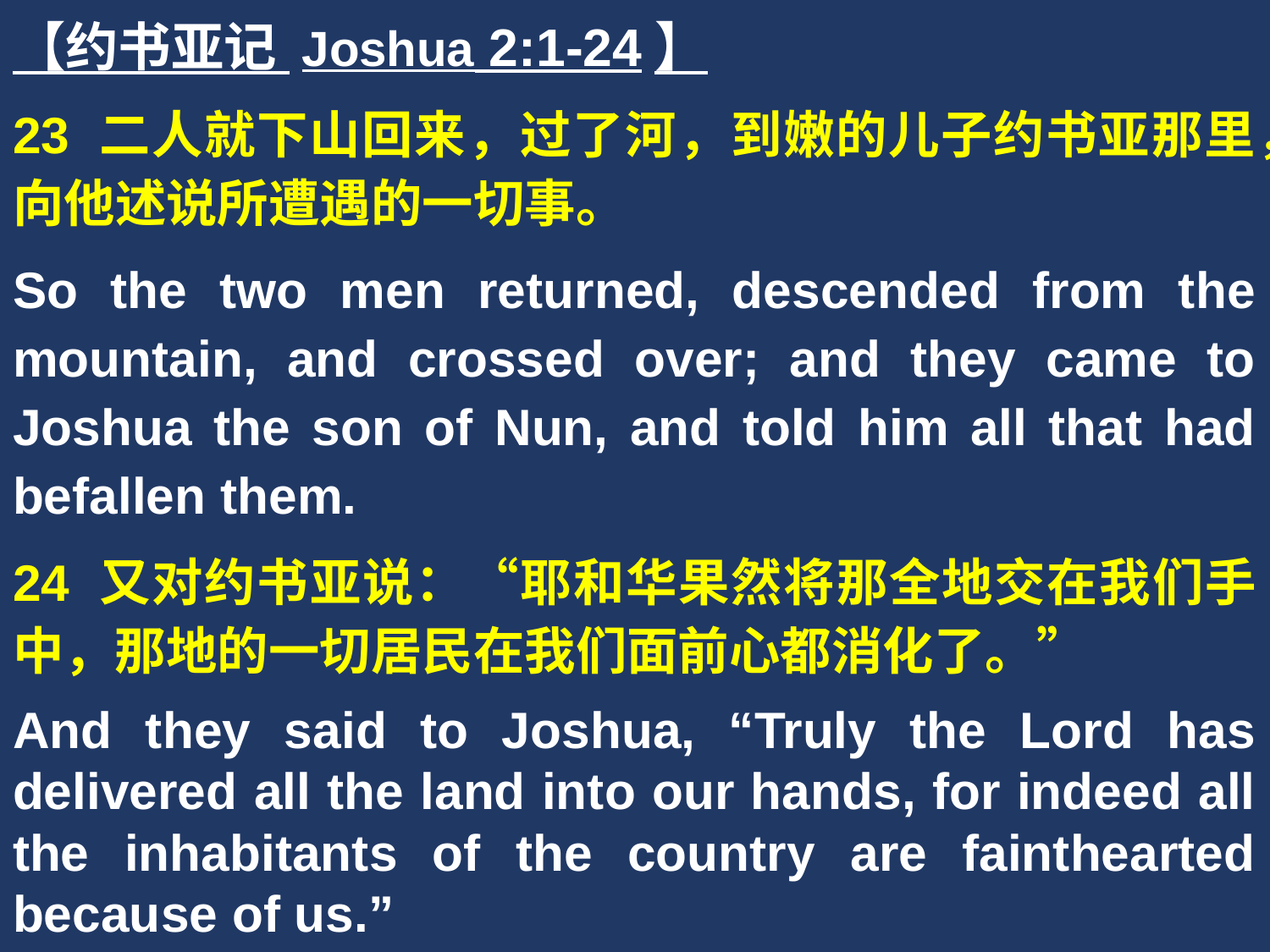

【约书亚记 Joshua 2:1-24】
23 二人就下山回来，过了河，到嫩的儿子约书亚那里，向他述说所遭遇的一切事。
So the two men returned, descended from the mountain, and crossed over; and they came to Joshua the son of Nun, and told him all that had befallen them.
24 又对约书亚说：“耶和华果然将那全地交在我们手中，那地的一切居民在我们面前心都消化了。”
And they said to Joshua, “Truly the Lord has delivered all the land into our hands, for indeed all the inhabitants of the country are fainthearted because of us.”